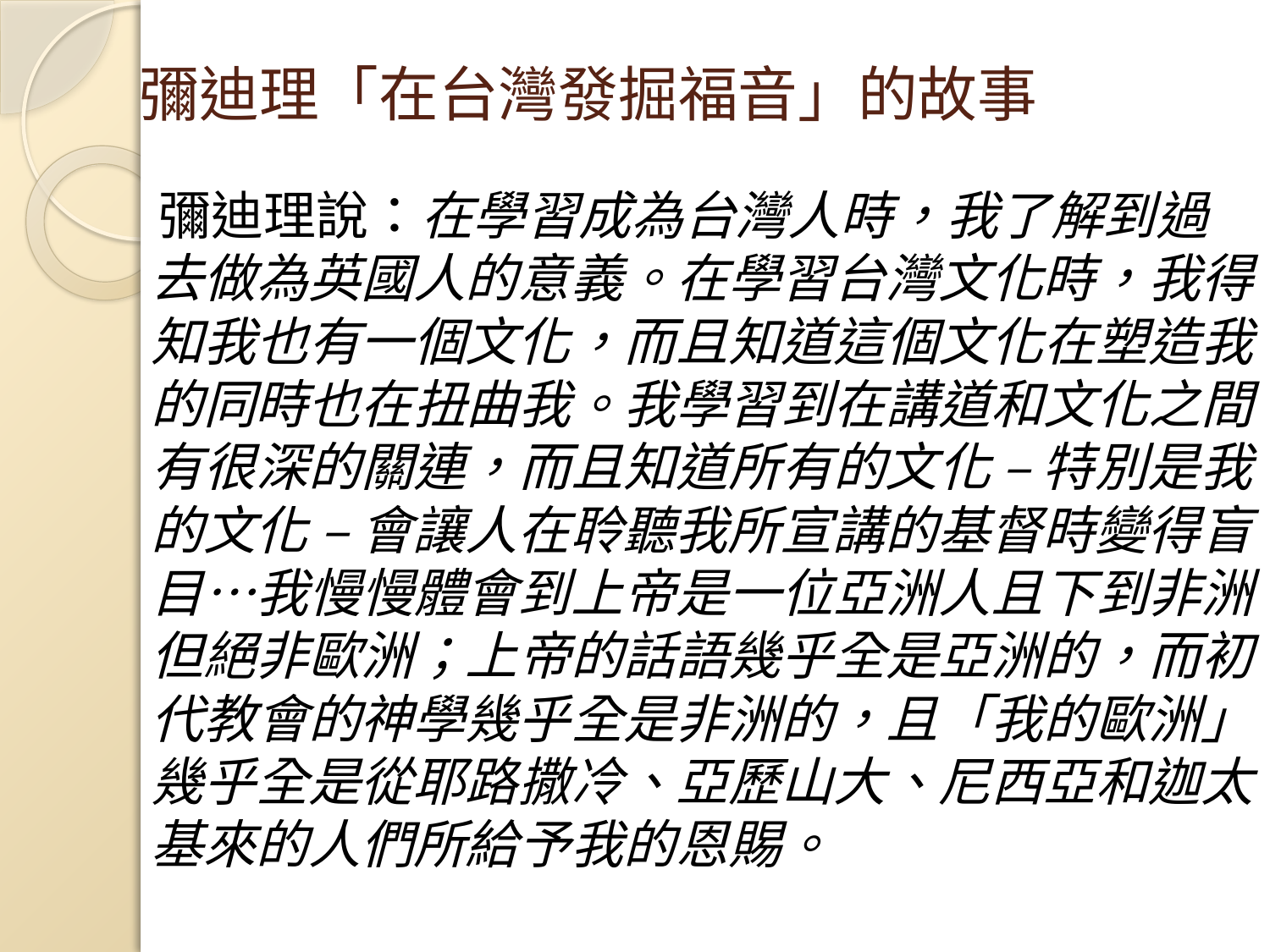

# 彌迪理「在台灣發掘福音」的故事
   彌迪理說：在學習成為台灣人時，我了解到過去做為英國人的意義。在學習台灣文化時，我得知我也有一個文化，而且知道這個文化在塑造我的同時也在扭曲我。我學習到在講道和文化之間有很深的關連，而且知道所有的文化 – 特別是我的文化 – 會讓人在聆聽我所宣講的基督時變得盲目…我慢慢體會到上帝是一位亞洲人且下到非洲，但絕非歐洲；上帝的話語幾乎全是亞洲的，而初代教會的神學幾乎全是非洲的，且「我的歐洲」幾乎全是從耶路撒冷、亞歷山大、尼西亞和迦太基來的人們所給予我的恩賜。